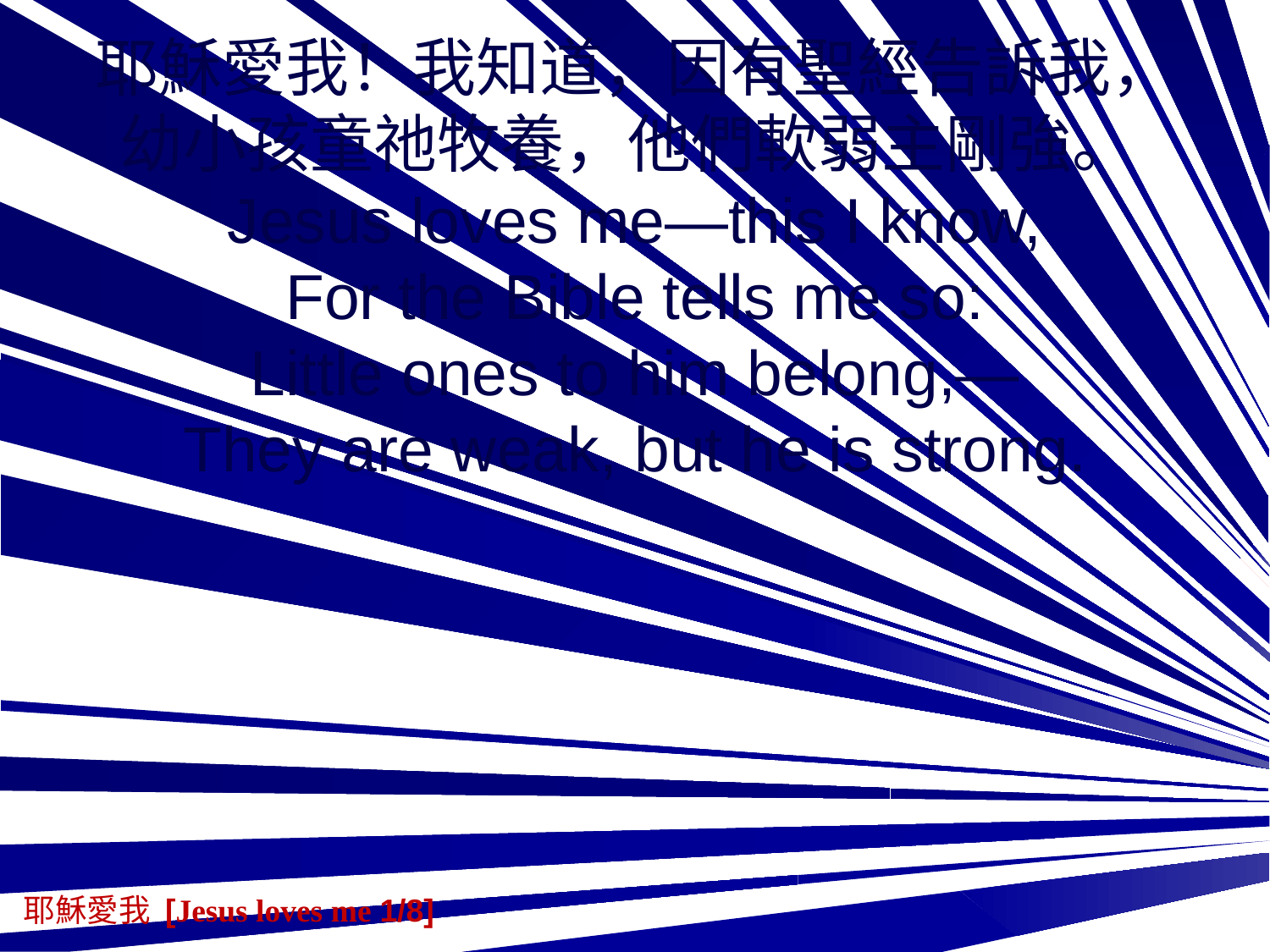

耶穌愛我！我知道，因有聖經告訴我，
幼小孩童祂牧養，他們軟弱主剛強。
Jesus loves me—this I know,
For the Bible tells me so:
Little ones to him belong,—
They are weak, but he is strong.
耶穌愛我 [Jesus loves me 1/8]